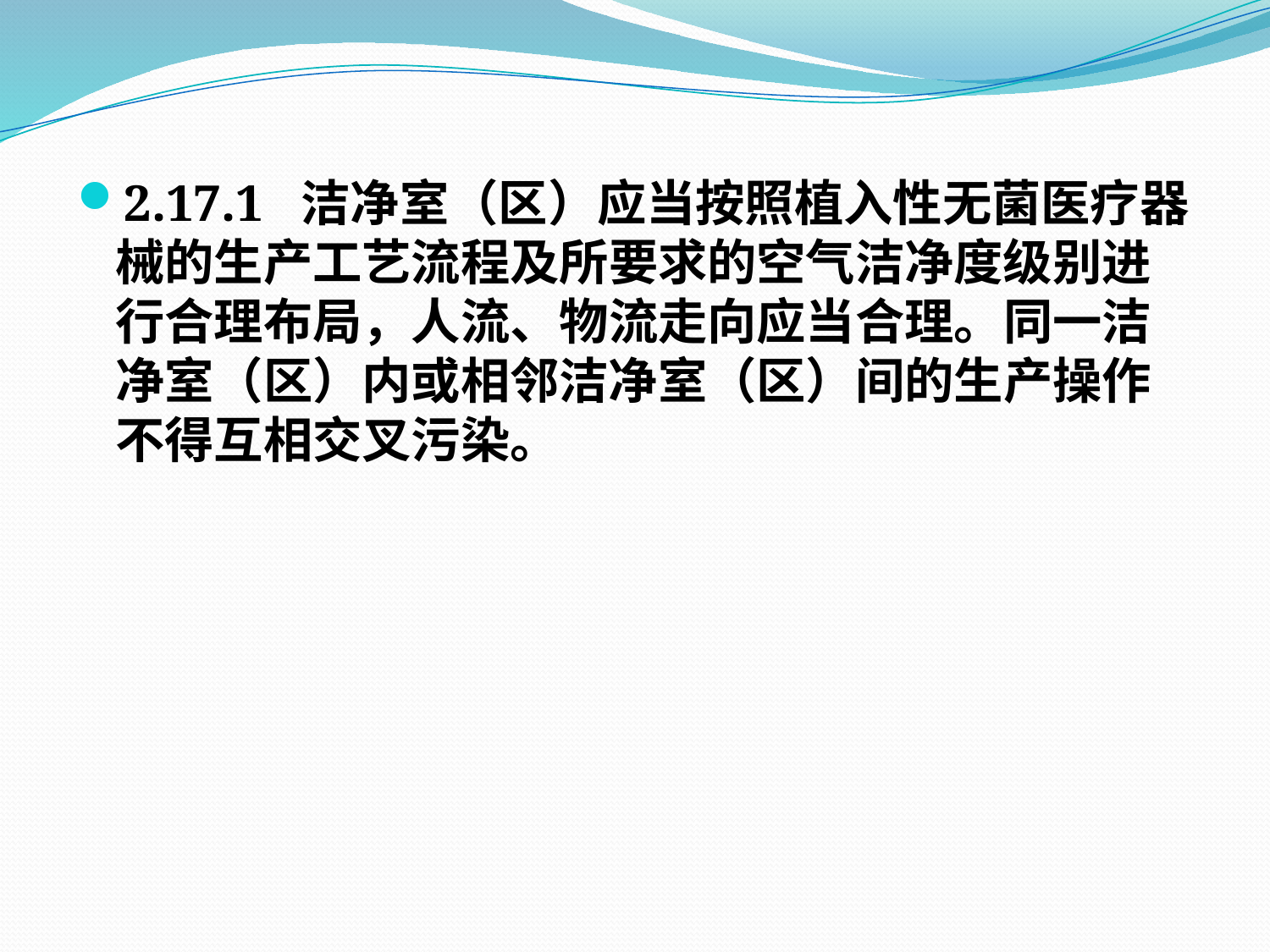

2.17.1  洁净室（区）应当按照植入性无菌医疗器械的生产工艺流程及所要求的空气洁净度级别进行合理布局，人流、物流走向应当合理。同一洁净室（区）内或相邻洁净室（区）间的生产操作不得互相交叉污染。